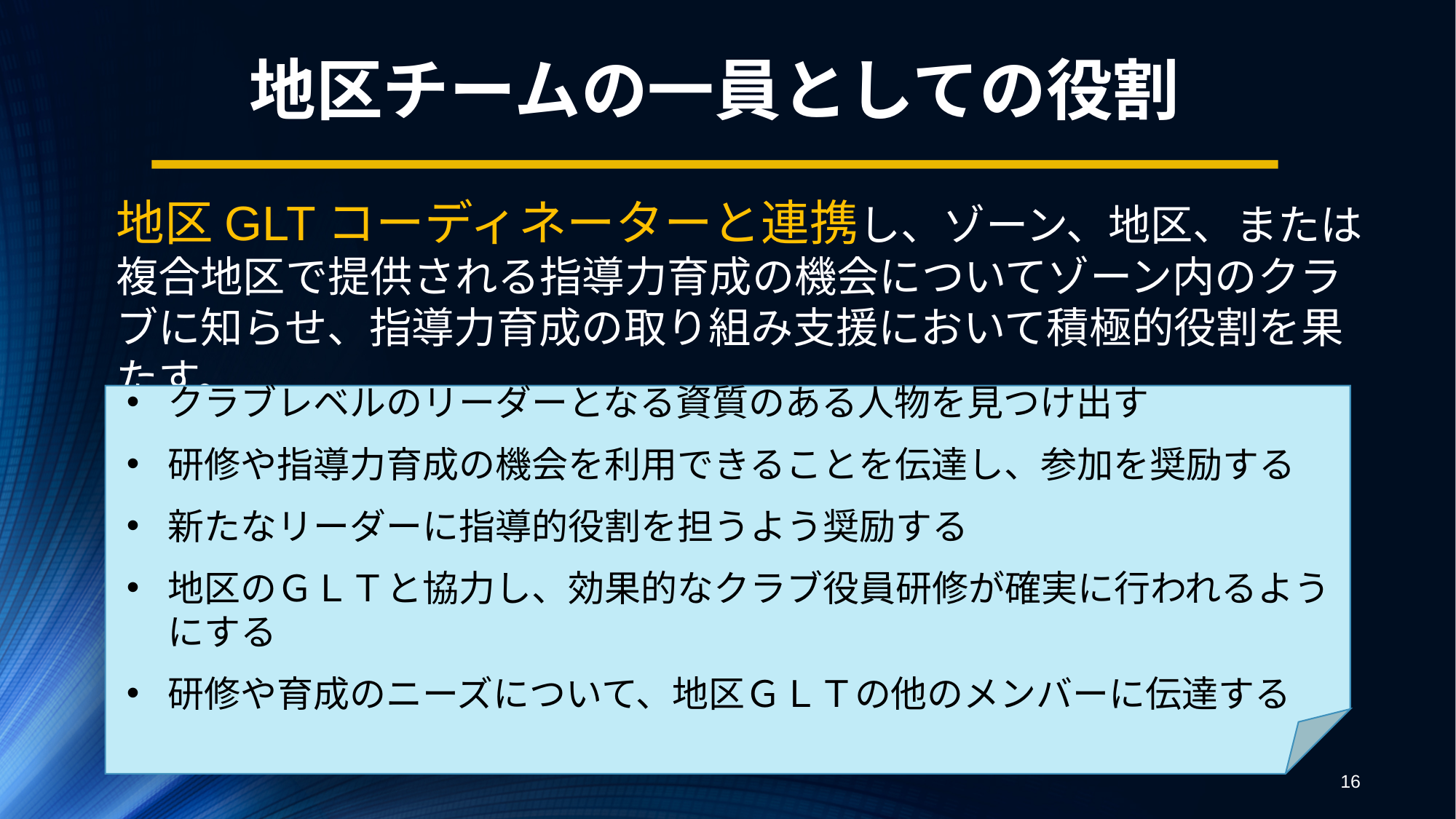

地区チームの一員としての役割

地区GLTコーディネーターと連携し、ゾーン、地区、または複合地区で提供される指導力育成の機会についてゾーン内のクラブに知らせ、指導力育成の取り組み支援において積極的役割を果たす。
クラブレベルのリーダーとなる資質のある人物を見つけ出す
研修や指導力育成の機会を利用できることを伝達し、参加を奨励する
新たなリーダーに指導的役割を担うよう奨励する
地区のＧＬＴと協力し、効果的なクラブ役員研修が確実に行われるようにする
研修や育成のニーズについて、地区ＧＬＴの他のメンバーに伝達する
16